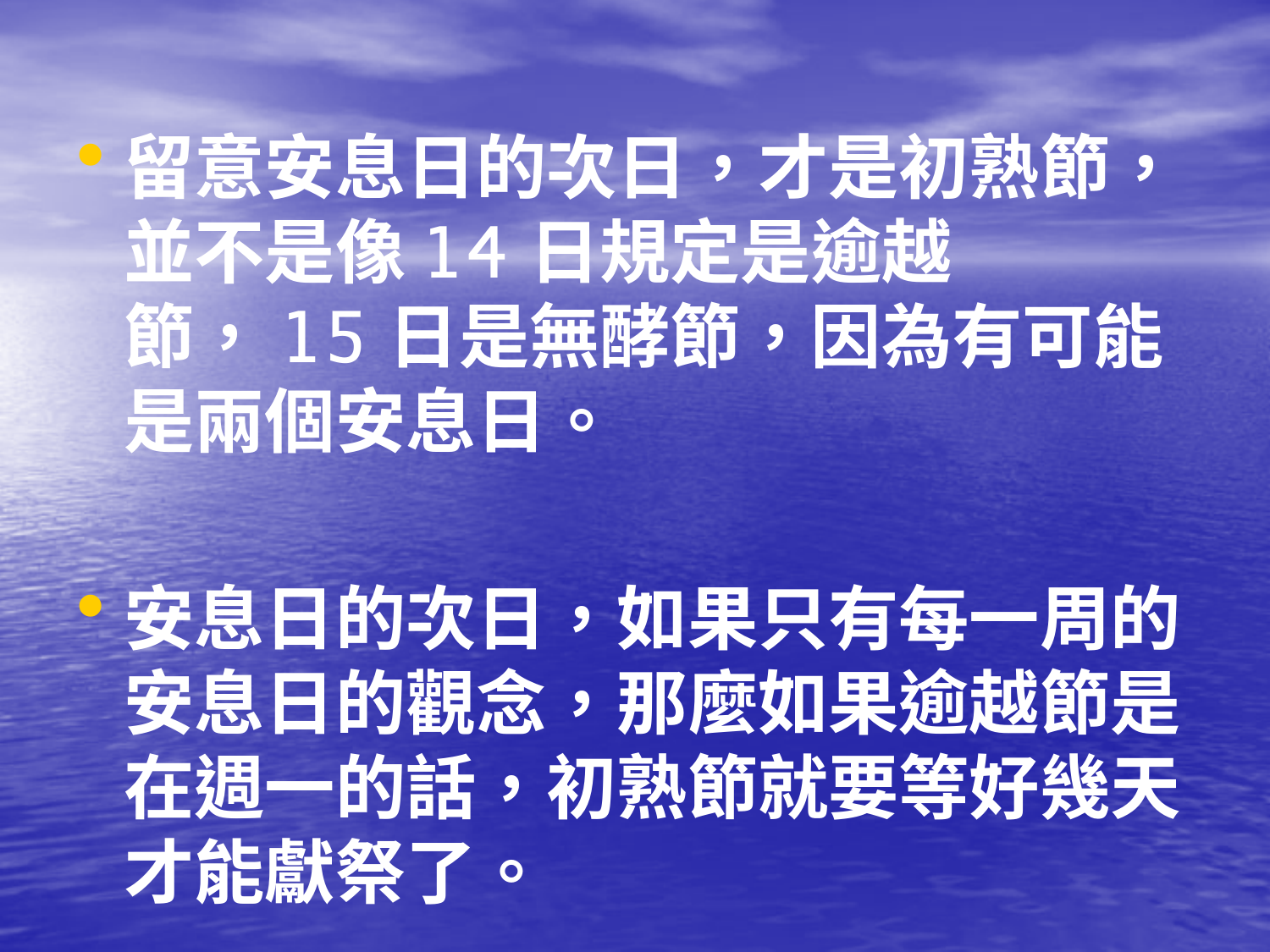

留意安息日的次日，才是初熟節，並不是像14日規定是逾越節，15日是無酵節，因為有可能是兩個安息日。

安息日的次日，如果只有每一周的安息日的觀念，那麼如果逾越節是在週一的話，初熟節就要等好幾天才能獻祭了。